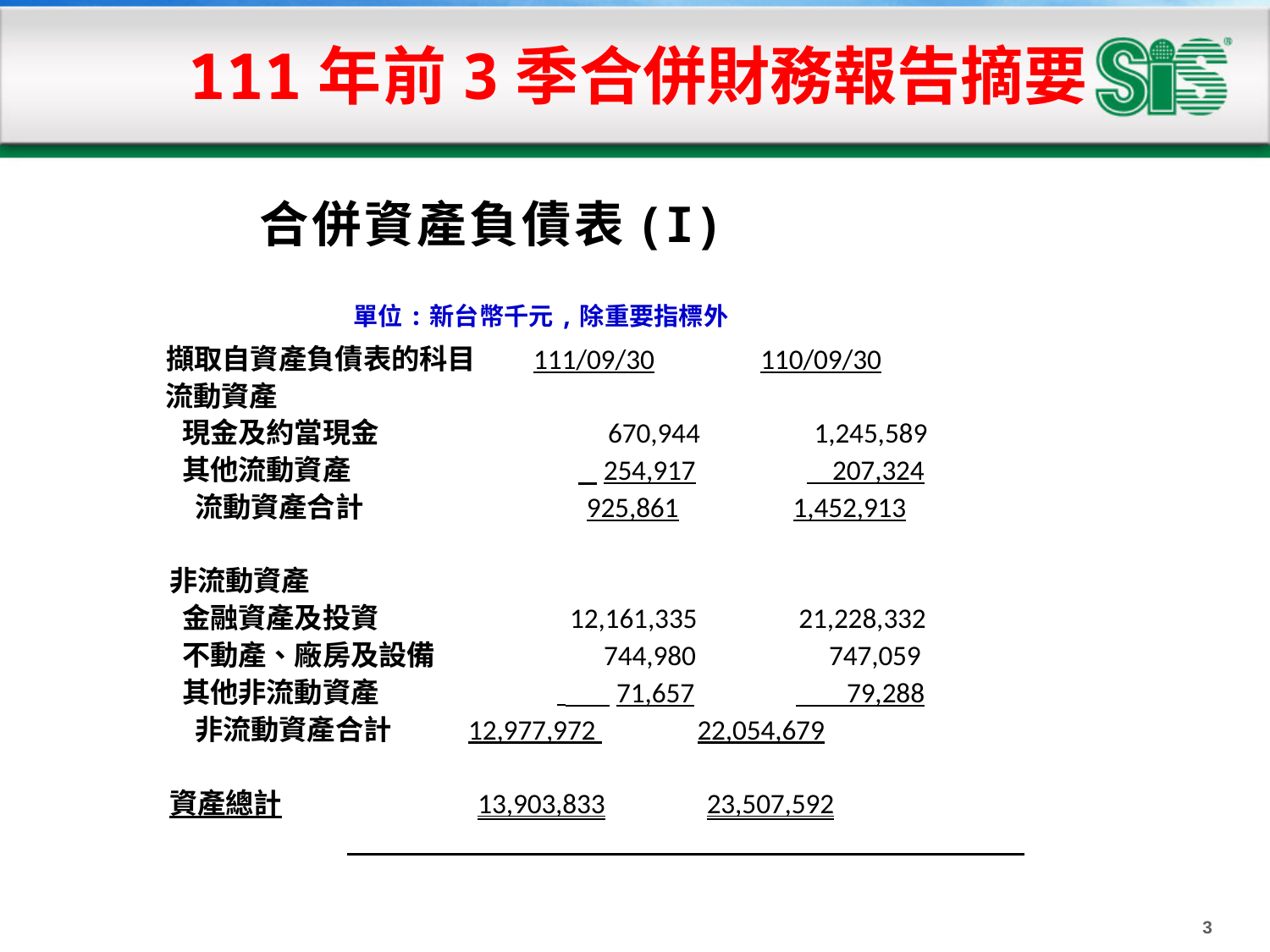

111年 前3季 合併財務報告摘要
#
               合 併 資 產 負 債 表(I)

                                                  單位:新台幣千元,除重要指標外

                擷取自資產負債表的科目        111/09/30                 110/09/30
           流動資產
             現金及約當現金                                   670,944                  1,245,589
             其他流動資產                                       254,917                      207,324
               流動資產合計                                    925,861                  1,452,913

           非流動資產
             金融資產及投資                             12,161,335                21,228,332
             不動產、廠房及設備                          744,980                     747,059
             其他非流動資產                                     71,657                        79,288
               非流動資產合計           12,977,972                22,054,679

           資產總計                              13,903,833                23,507,592

3